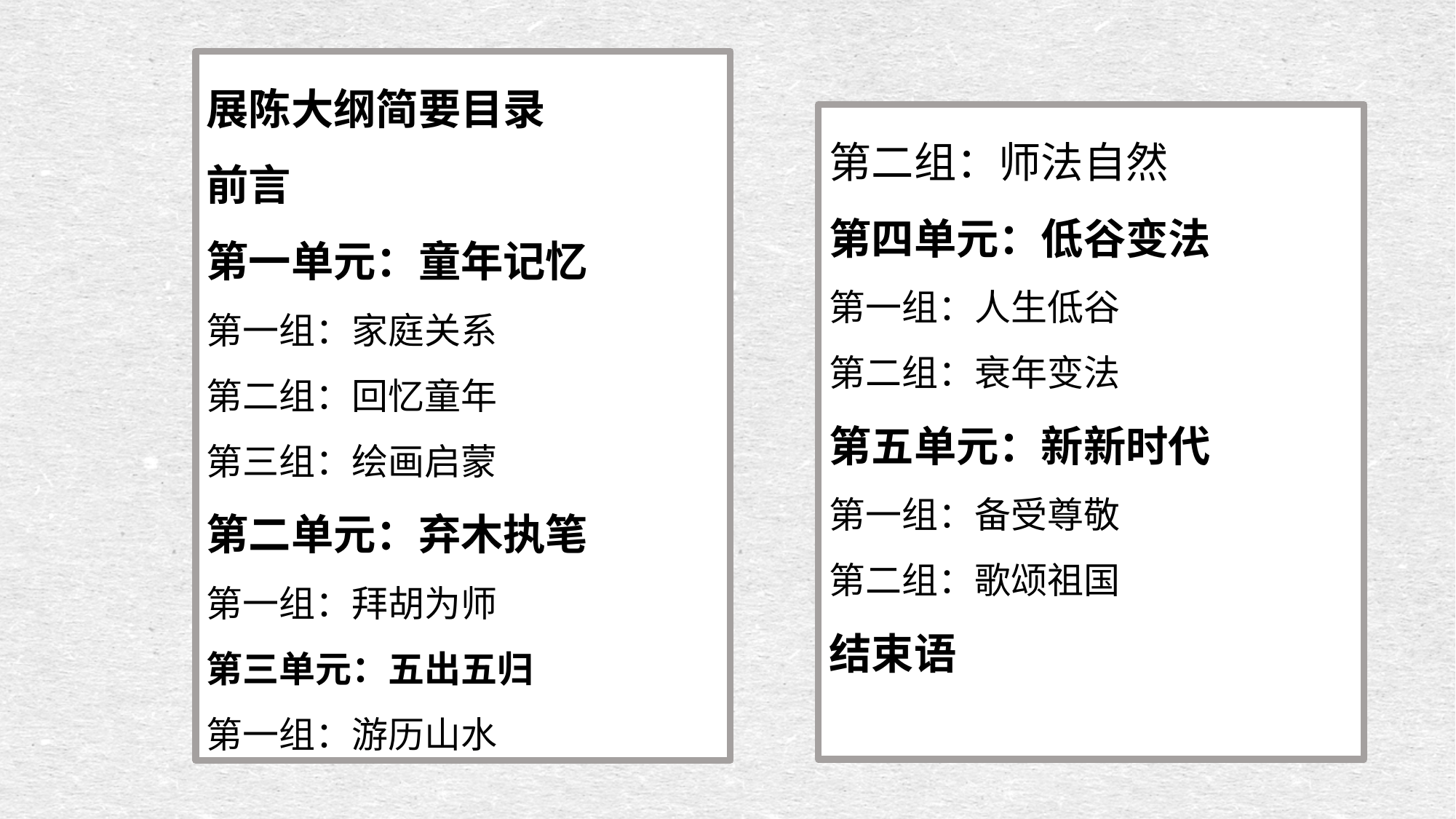

展陈大纲简要目录
前言
第一单元：童年记忆
第一组：家庭关系
第二组：回忆童年
第三组：绘画启蒙
第二单元：弃木执笔
第一组：拜胡为师
第三单元：五出五归
第一组：游历山水
第二组：师法自然
第四单元：低谷变法
第一组：人生低谷
第二组：衰年变法
第五单元：新新时代
第一组：备受尊敬
第二组：歌颂祖国
结束语